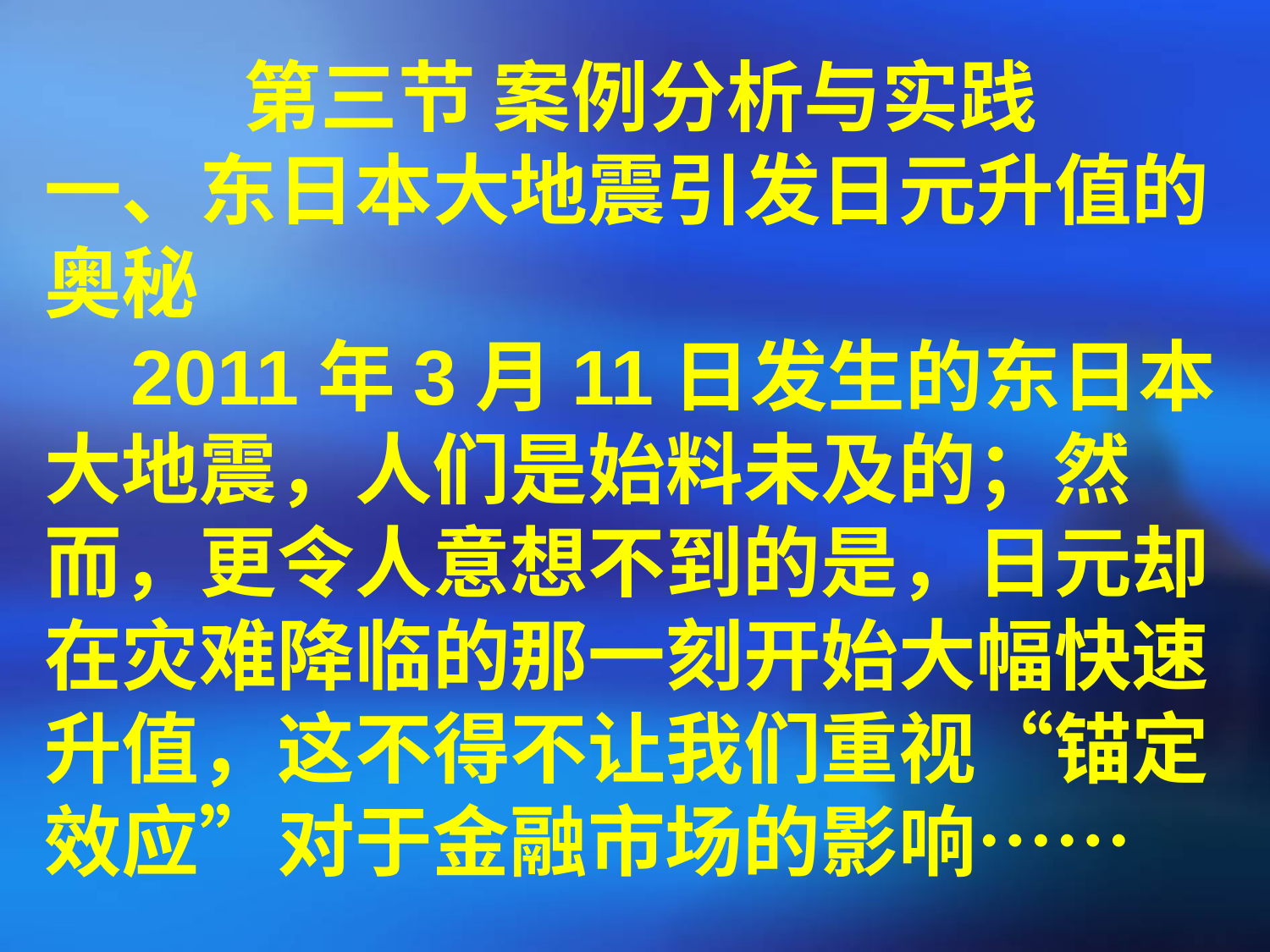

第三节 案例分析与实践
一、东日本大地震引发日元升值的奥秘
    2011年3月11日发生的东日本大地震，人们是始料未及的；然而，更令人意想不到的是，日元却在灾难降临的那一刻开始大幅快速升值，这不得不让我们重视“锚定效应”对于金融市场的影响……